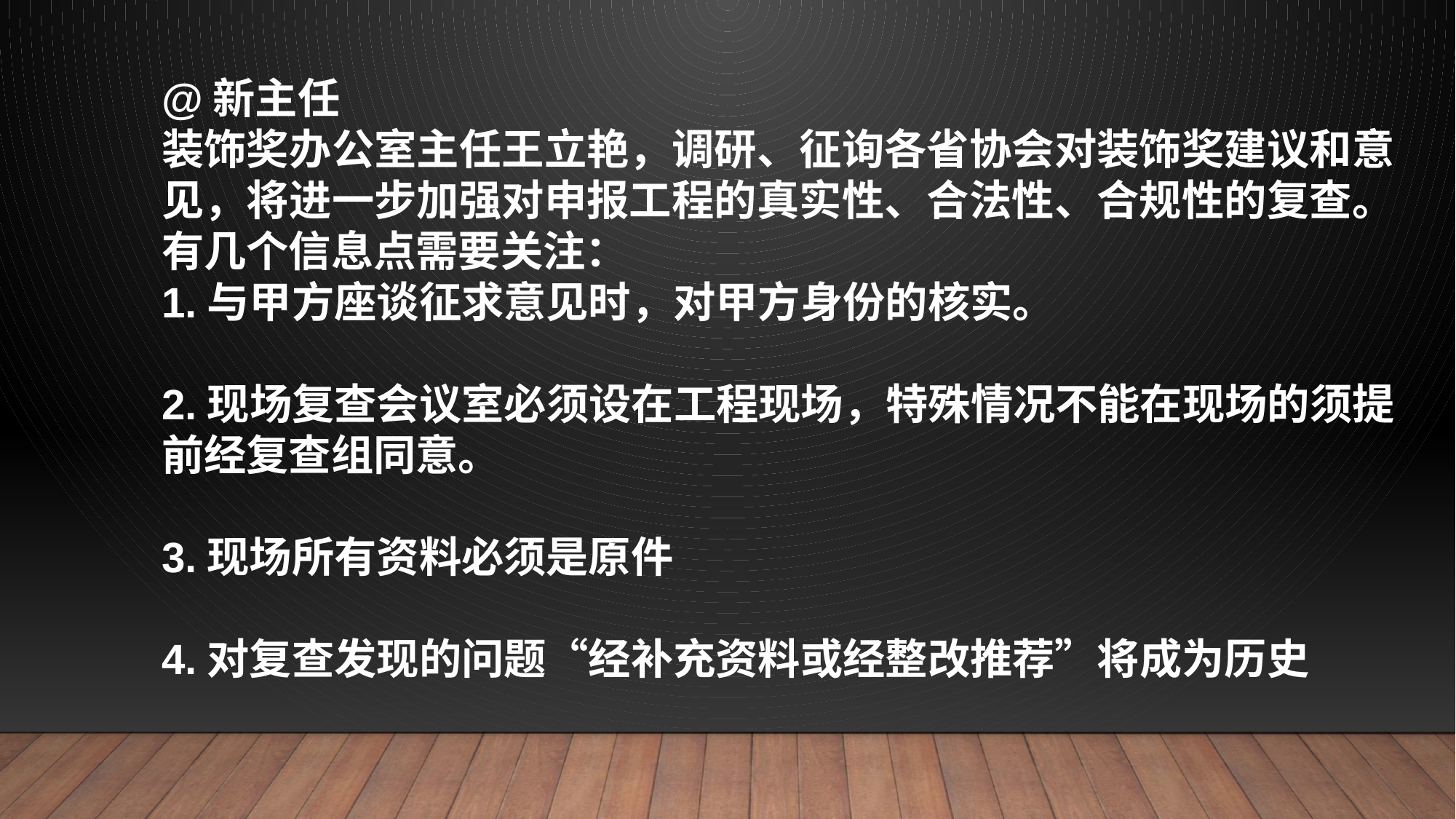

@新主任
装饰奖办公室主任王立艳，调研、征询各省协会对装饰奖建议和意见，将进一步加强对申报工程的真实性、合法性、合规性的复查。有几个信息点需要关注：
1.与甲方座谈征求意见时，对甲方身份的核实。

2.现场复查会议室必须设在工程现场，特殊情况不能在现场的须提前经复查组同意。

3.现场所有资料必须是原件

4.对复查发现的问题“经补充资料或经整改推荐”将成为历史